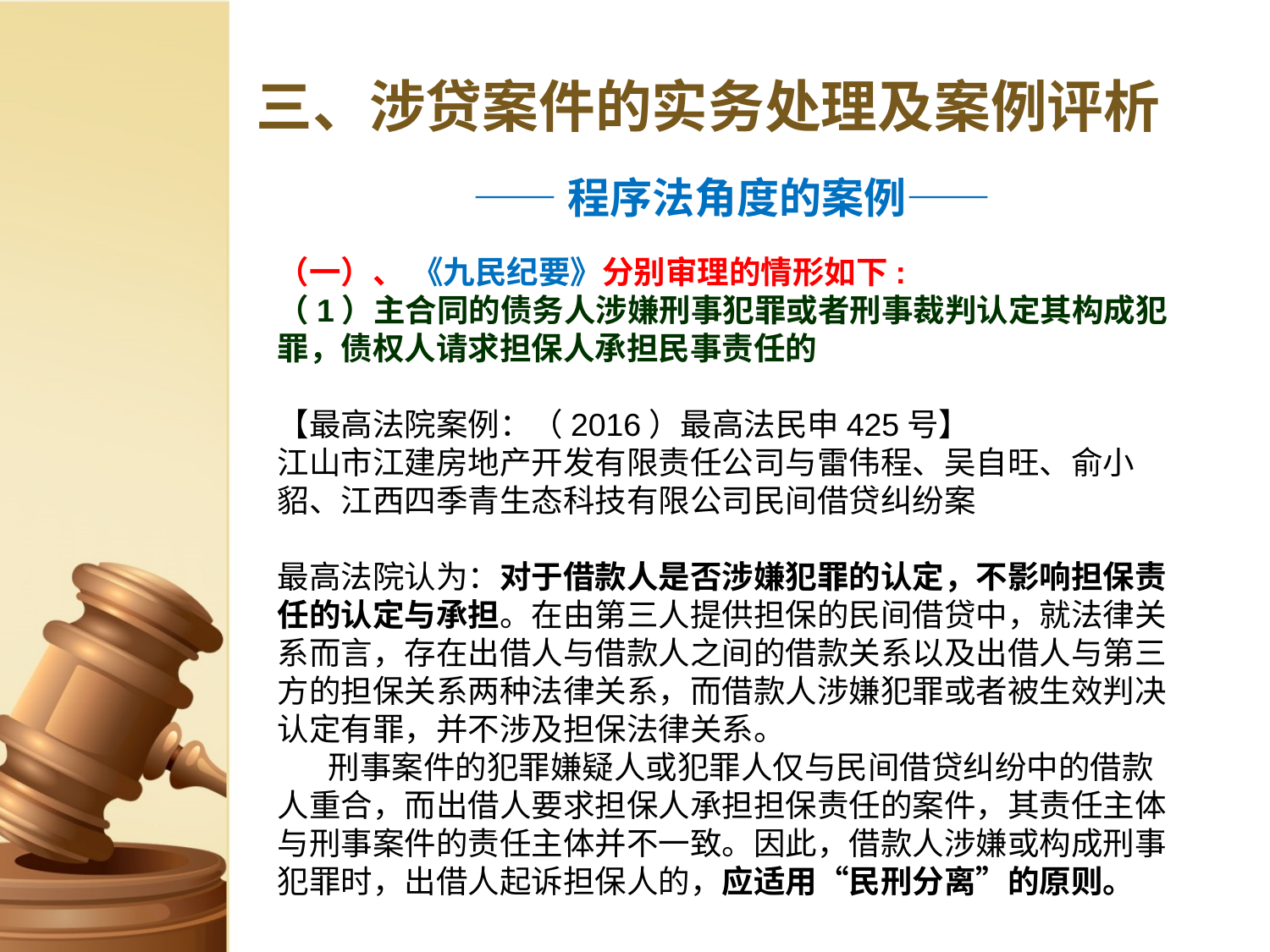

# 三、涉贷案件的实务处理及案例评析
——程序法角度的案例——
（一）、 《九民纪要》分别审理的情形如下:
（1）主合同的债务人涉嫌刑事犯罪或者刑事裁判认定其构成犯罪，债权人请求担保人承担民事责任的

【最高法院案例：（2016）最高法民申425号】
江山市江建房地产开发有限责任公司与雷伟程、吴自旺、俞小貂、江西四季青生态科技有限公司民间借贷纠纷案

最高法院认为：对于借款人是否涉嫌犯罪的认定，不影响担保责任的认定与承担。在由第三人提供担保的民间借贷中，就法律关系而言，存在出借人与借款人之间的借款关系以及出借人与第三方的担保关系两种法律关系，而借款人涉嫌犯罪或者被生效判决认定有罪，并不涉及担保法律关系。
      刑事案件的犯罪嫌疑人或犯罪人仅与民间借贷纠纷中的借款人重合，而出借人要求担保人承担担保责任的案件，其责任主体与刑事案件的责任主体并不一致。因此，借款人涉嫌或构成刑事犯罪时，出借人起诉担保人的，应适用“民刑分离”的原则。